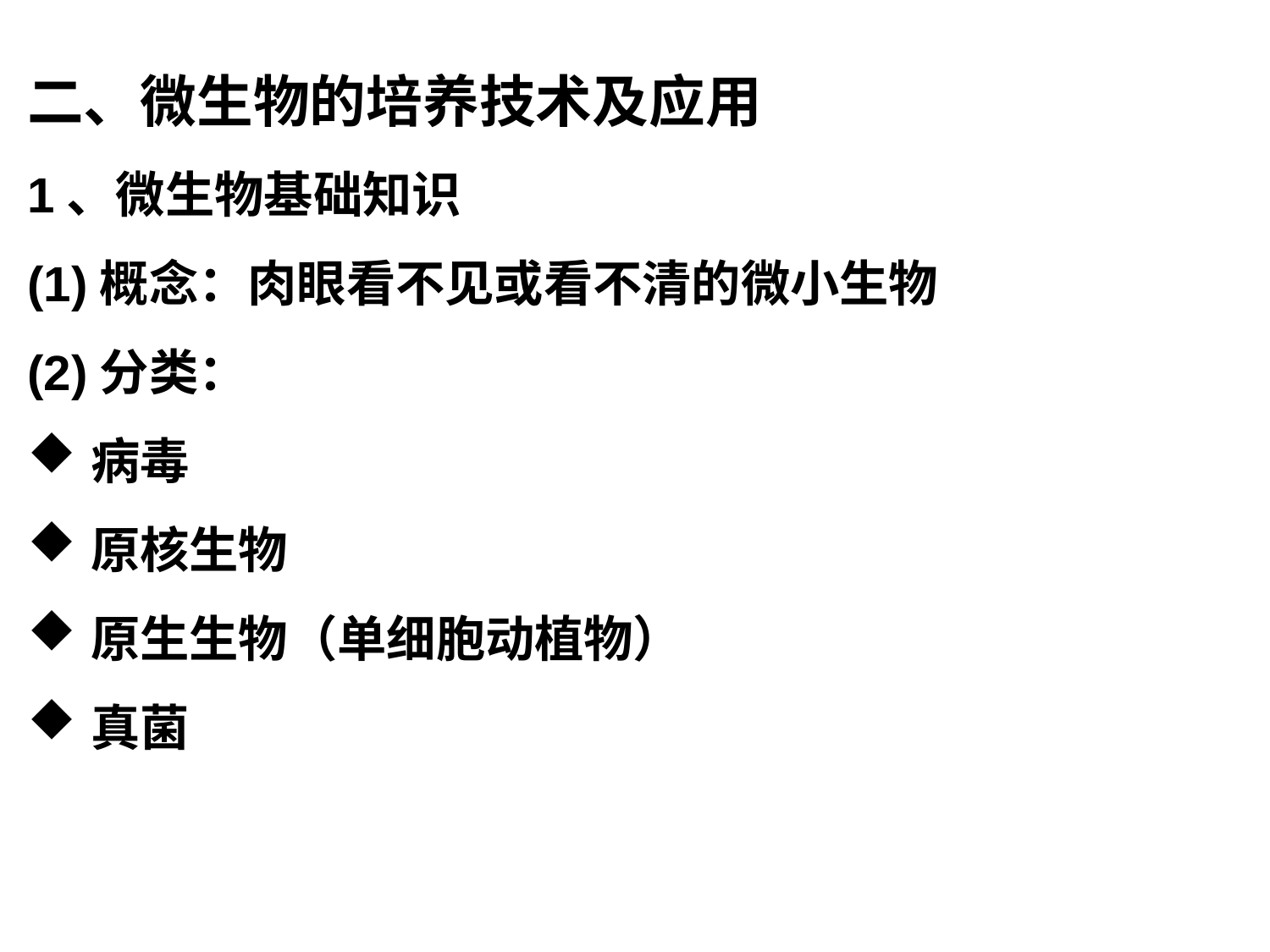

二、微生物的培养技术及应用
1、微生物基础知识
(1)概念：肉眼看不见或看不清的微小生物
(2)分类：
病毒
原核生物
原生生物（单细胞动植物）
真菌